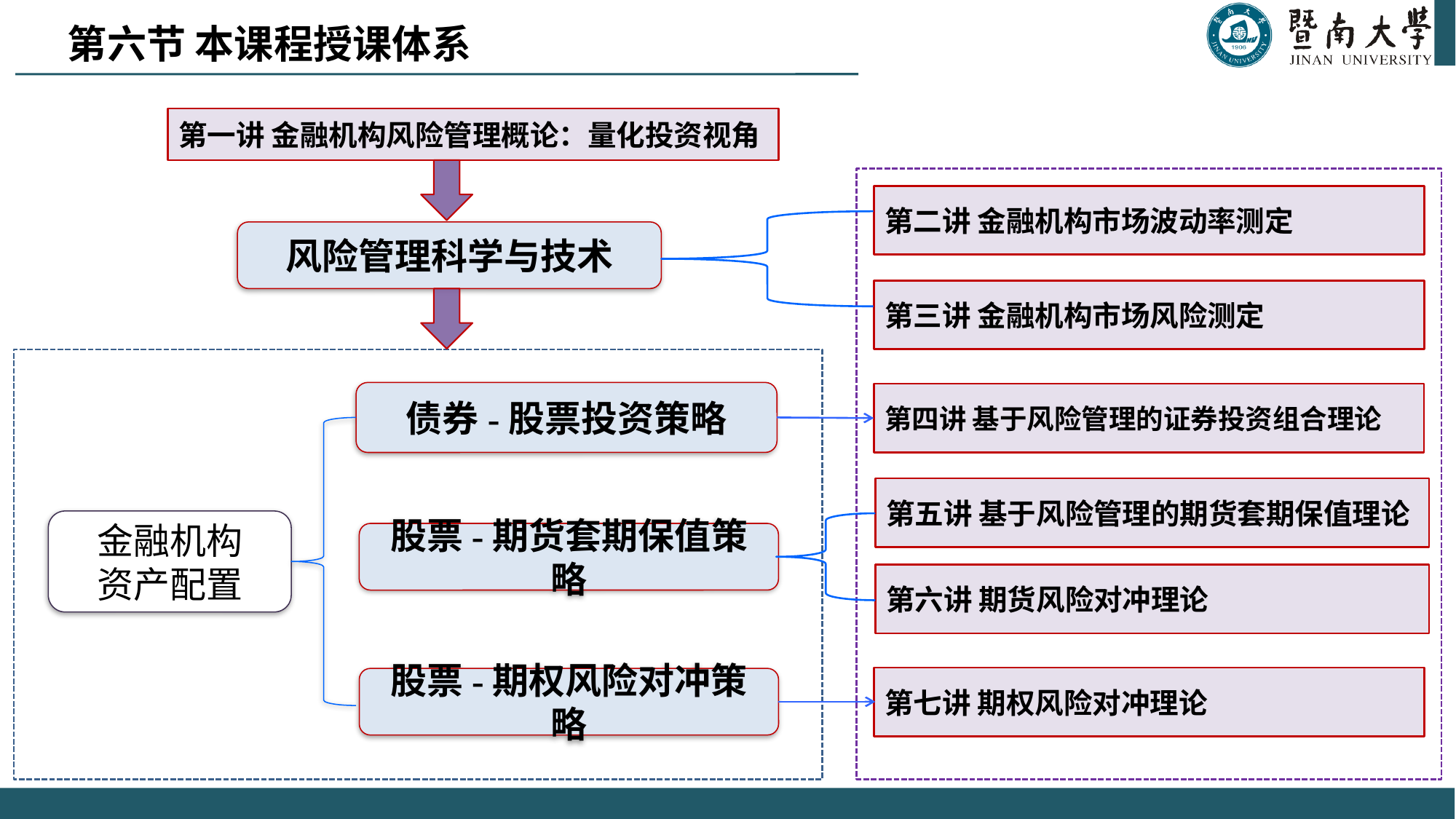

第六节 本课程授课体系
第一讲 金融机构风险管理概论：量化投资视角

第二讲 金融机构市场波动率测定

风险管理科学与技术
第三讲 金融机构市场风险测定

债券-股票投资策略
第四讲 基于风险管理的证券投资组合理论

第五讲 基于风险管理的期货套期保值理论
金融机构
资产配置

股票-期货套期保值策略
第六讲 期货风险对冲理论
第七讲 期权风险对冲理论
股票-期权风险对冲策略